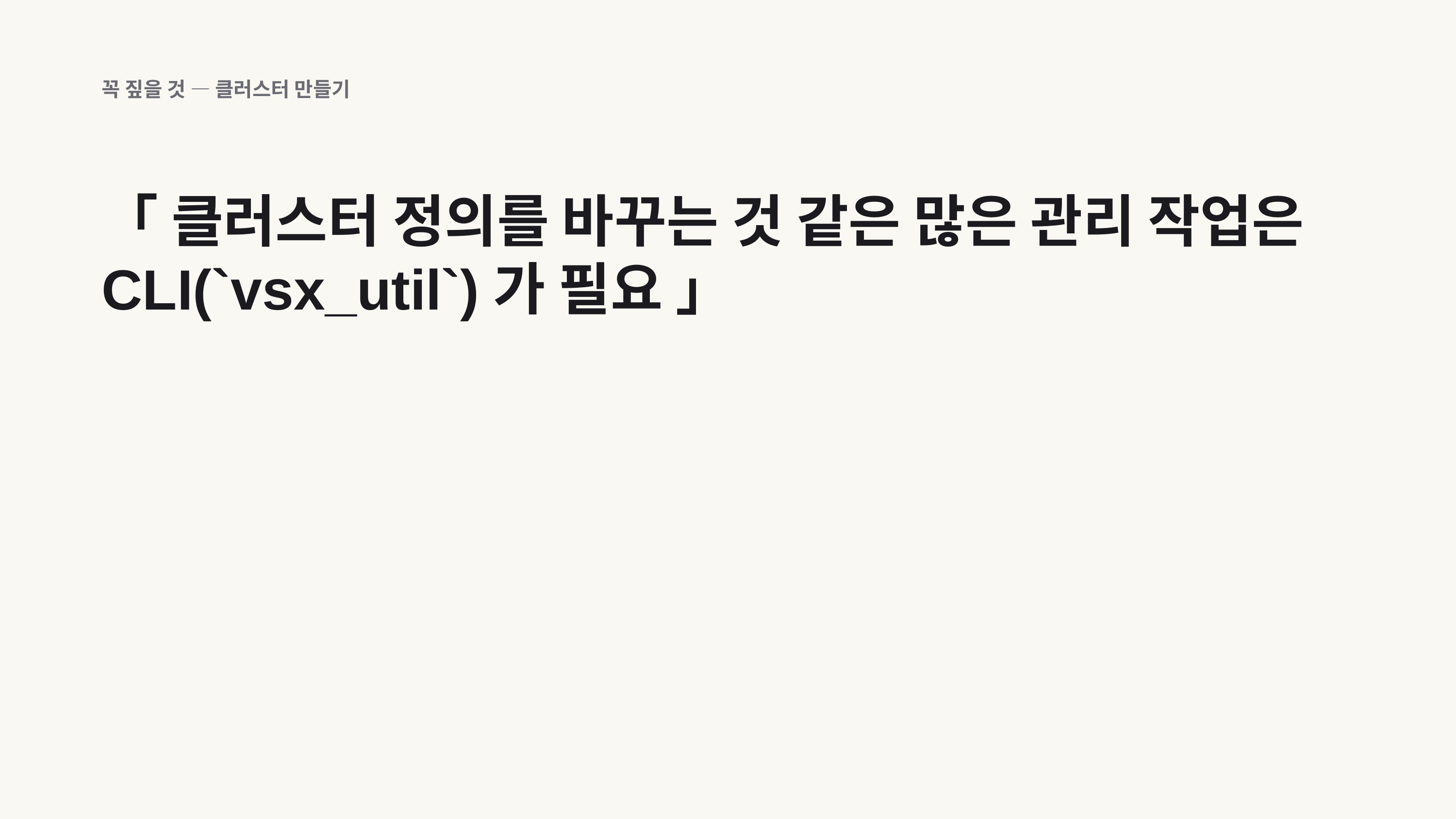

꼭 짚을 것 — 클러스터 만들기
「 클러스터 정의를 바꾸는 것 같은 많은 관리 작업은 CLI(`vsx_util`)가 필요 」